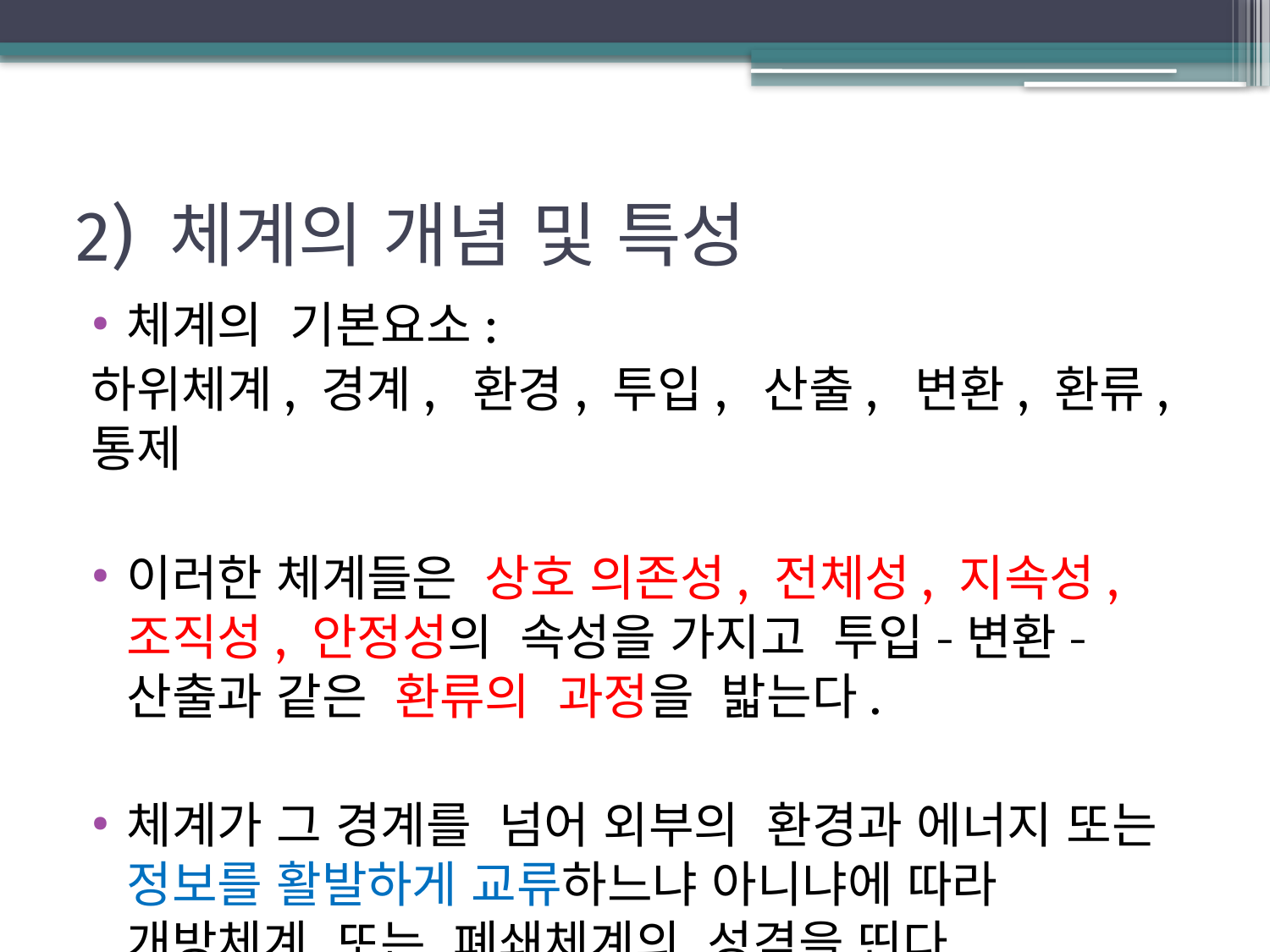

# 2) 체계의 개념 및 특성
체계의  기본요소:
하위체계, 경계,  환경, 투입,  산출,  변환, 환류, 통제

이러한 체계들은  상호 의존성, 전체성, 지속성, 조직성, 안정성의  속성을 가지고  투입-변환-산출과 같은  환류의  과정을  밟는다.

체계가 그 경계를  넘어 외부의  환경과 에너지 또는 정보를 활발하게 교류하느냐 아니냐에 따라  개방체계  또는  폐쇄체계의  성격을 띤다.